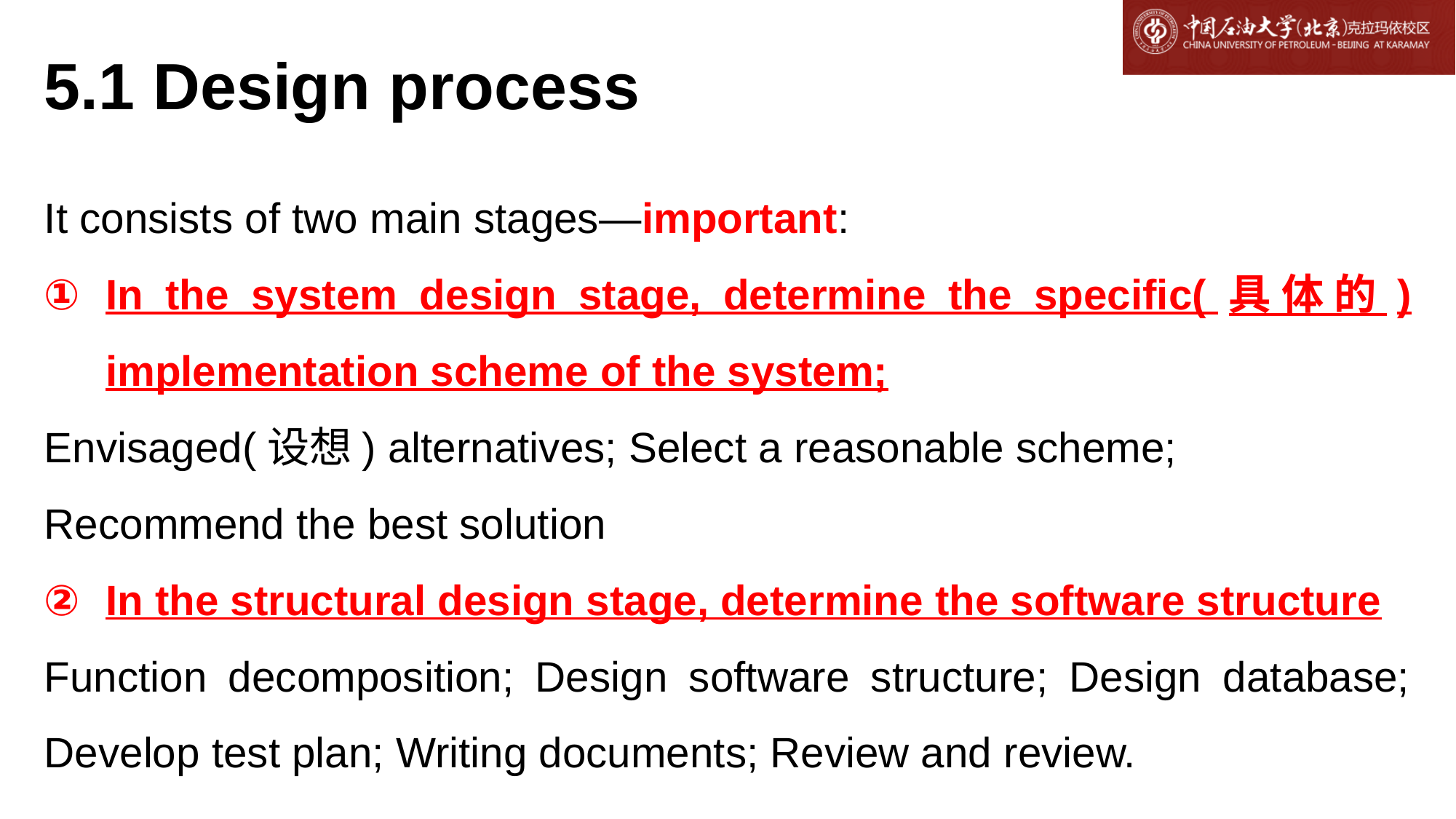

# 5.1 Design process
It consists of two main stages—important:
In the system design stage, determine the specific(具体的) implementation scheme of the system;
Envisaged(设想) alternatives; Select a reasonable scheme; Recommend the best solution
In the structural design stage, determine the software structure
Function decomposition; Design software structure; Design database; Develop test plan; Writing documents; Review and review.